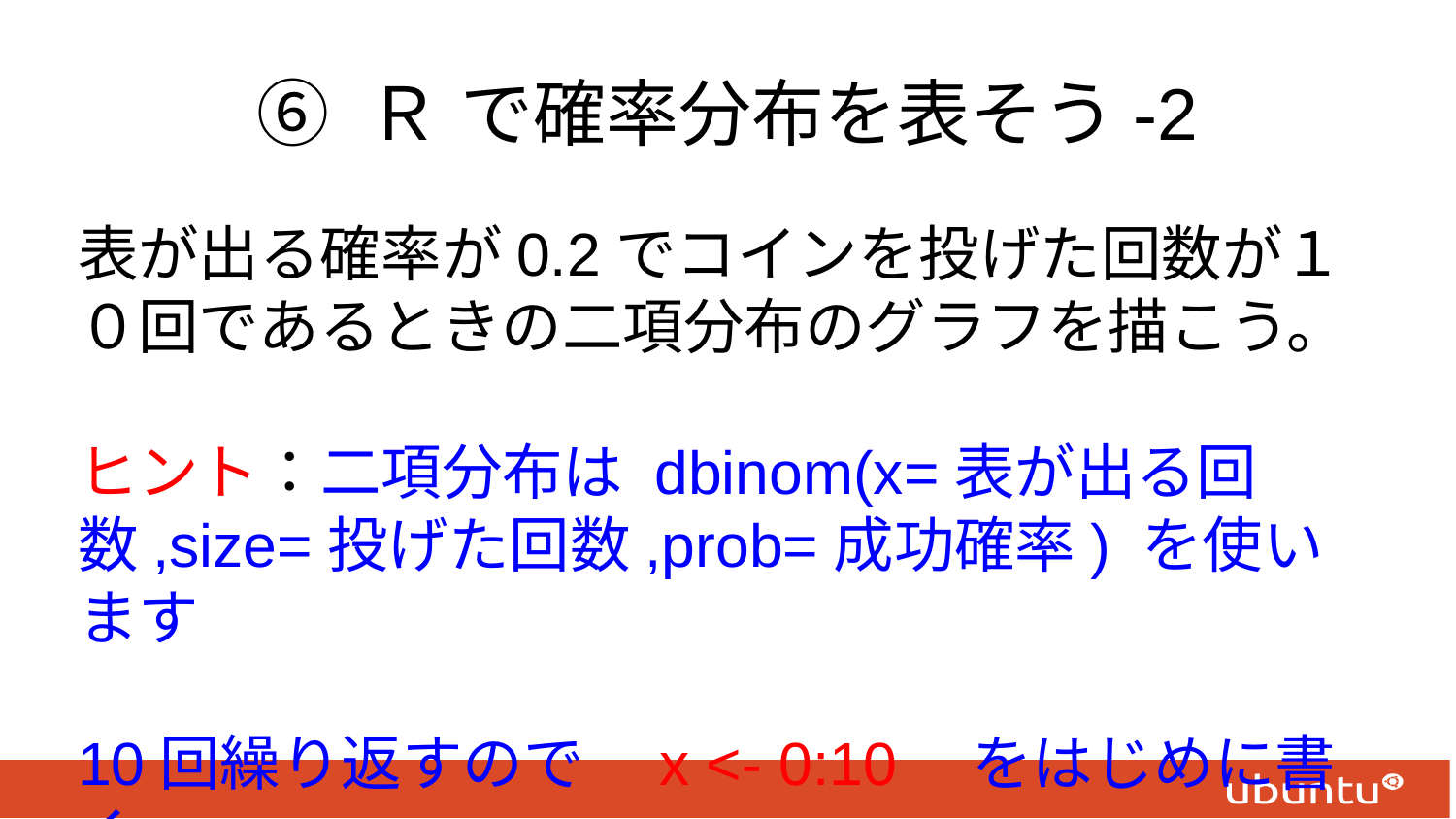

# ⑥ Ｒ で確率分布を表そう-2
表が出る確率が0.2でコインを投げた回数が１０回であるときの二項分布のグラフを描こう。

ヒント：二項分布は dbinom(x=表が出る回数,size=投げた回数,prob=成功確率) を使います

10回繰り返すので　x <- 0:10　をはじめに書く